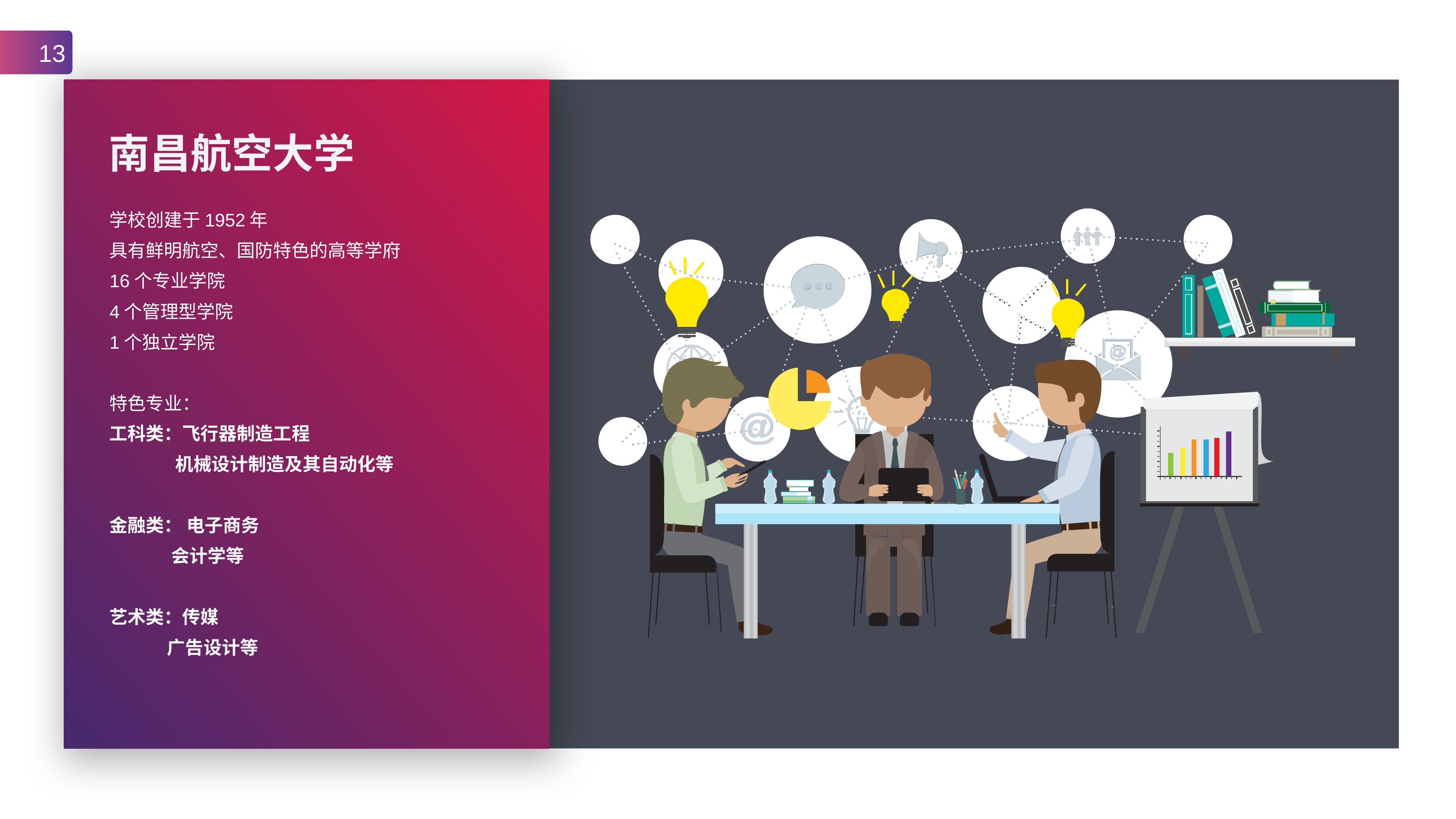

13

南昌航空大学
学校创建于1952年
具有鲜明航空、国防特色的高等学府
16个专业学院
4个管理型学院
1个独立学院

特色专业：
工科类：飞行器制造工程
               机械设计制造及其自动化等

金融类： 电子商务
              会计学等

艺术类：传媒
             广告设计等

13